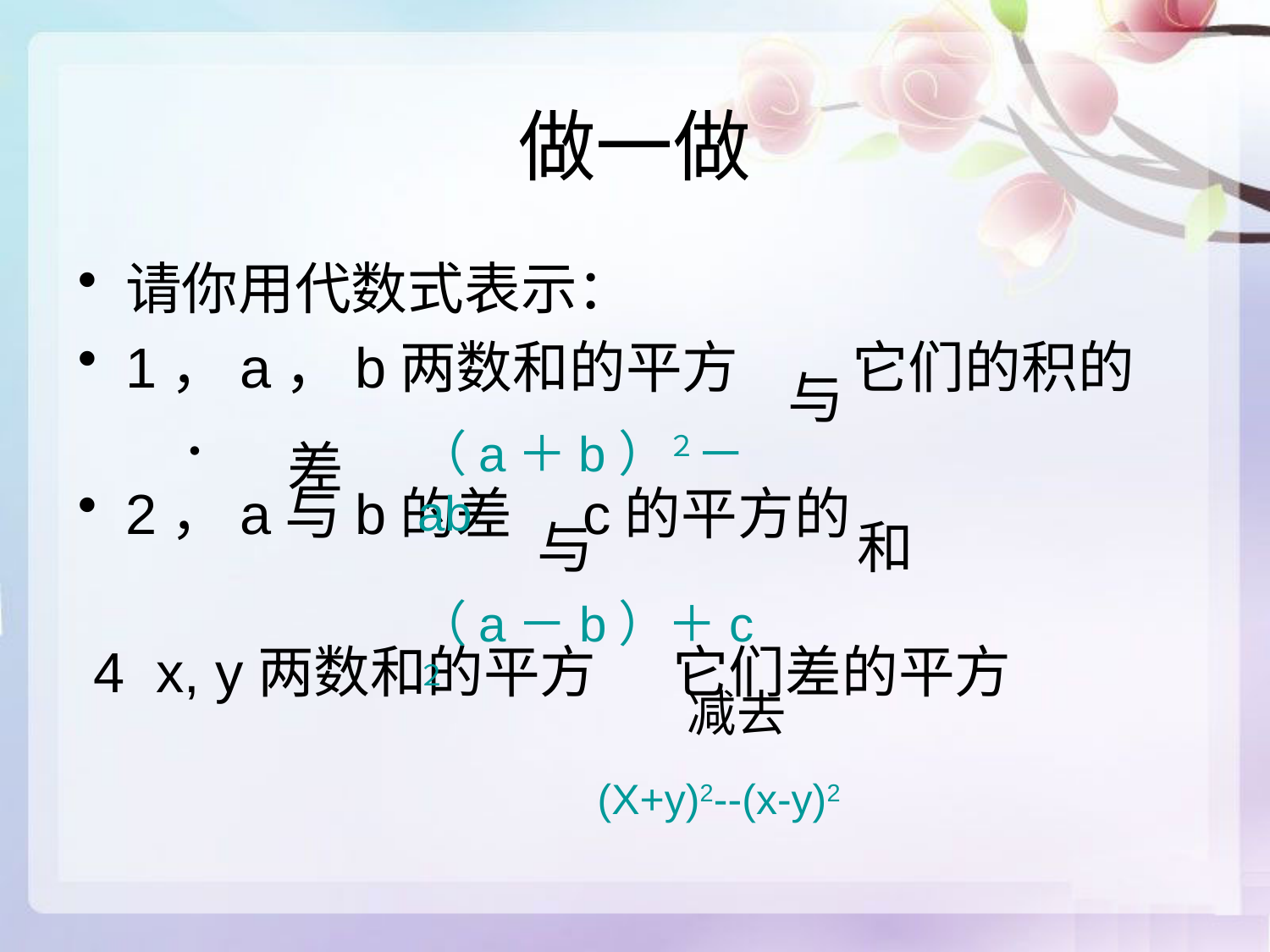

做一做
请你用代数式表示：
1，a，b两数和的平方　　它们的积的　　．
2，a与b的差　c的平方的

 4  x, y两数和的平方      它们差的平方

与
（a＋b）２－ab
差
与
和
（a－b）＋c２
减去
(X+y)2--(x-y)2